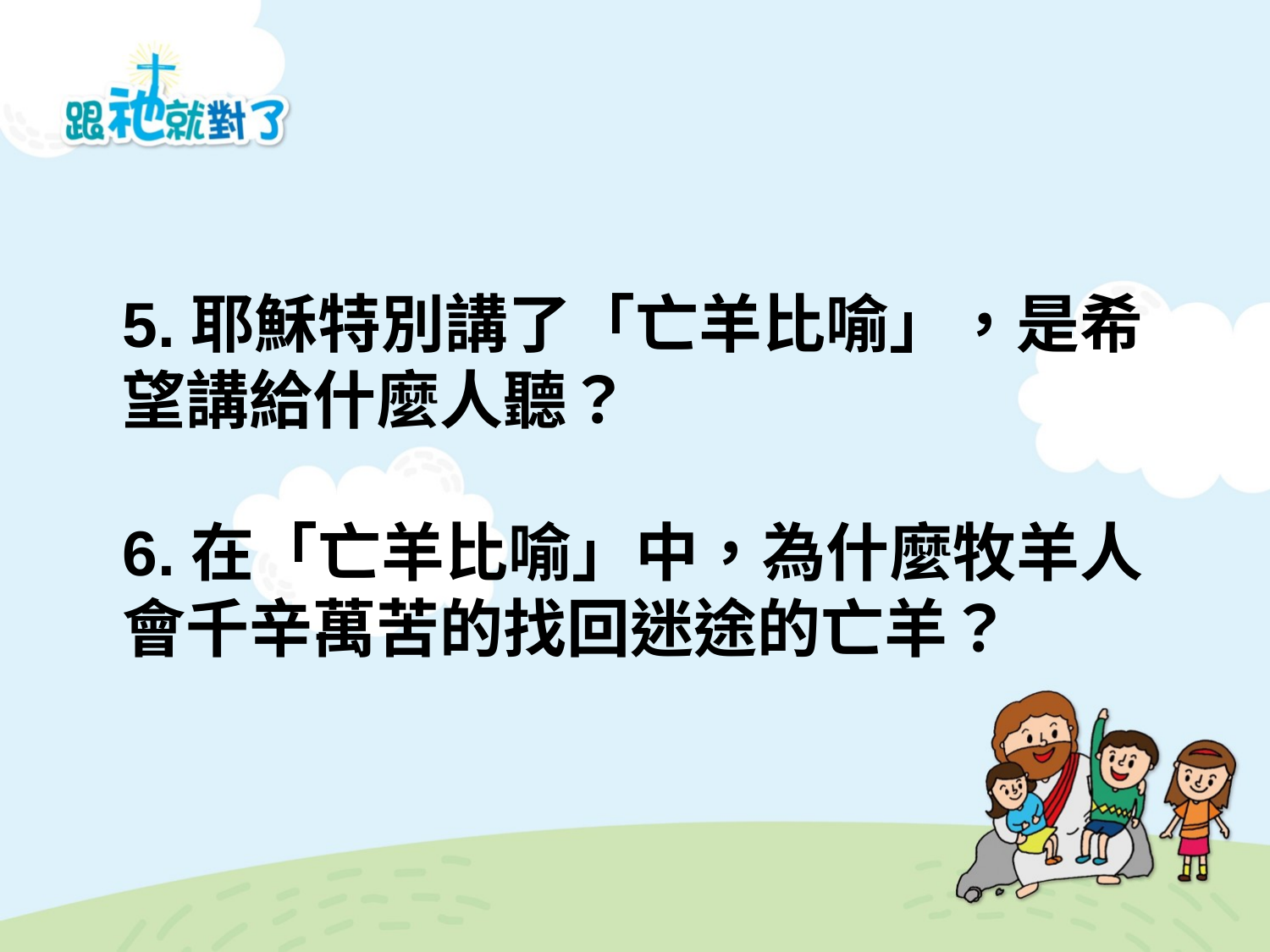

5.耶穌特別講了「亡羊比喻」，是希望講給什麼人聽？

6.在「亡羊比喻」中，為什麼牧羊人會千辛萬苦的找回迷途的亡羊？